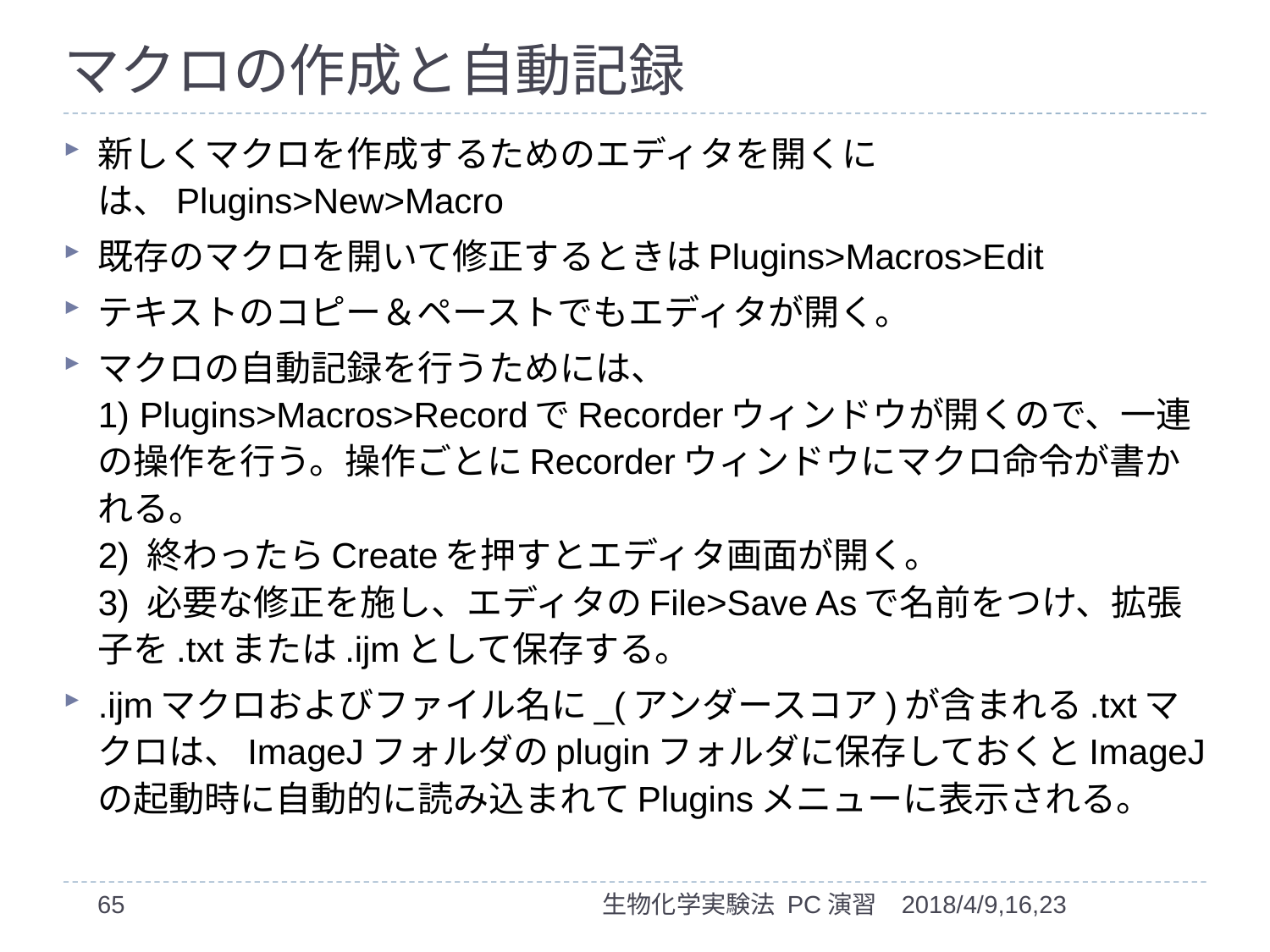

# マクロの作成と自動記録
新しくマクロを作成するためのエディタを開くには、Plugins>New>Macro
既存のマクロを開いて修正するときはPlugins>Macros>Edit
テキストのコピー＆ペーストでもエディタが開く。
マクロの自動記録を行うためには、
1) Plugins>Macros>RecordでRecorderウィンドウが開くので、一連の操作を行う。操作ごとにRecorderウィンドウにマクロ命令が書かれる。
2) 終わったらCreateを押すとエディタ画面が開く。
3) 必要な修正を施し、エディタのFile>Save Asで名前をつけ、拡張子を.txtまたは.ijmとして保存する。
.ijmマクロおよびファイル名に_(アンダースコア)が含まれる.txtマクロは、ImageJフォルダのpluginフォルダに保存しておくとImageJの起動時に自動的に読み込まれてPluginsメニューに表示される。
65
生物化学実験法 PC演習
2018/4/9,16,23